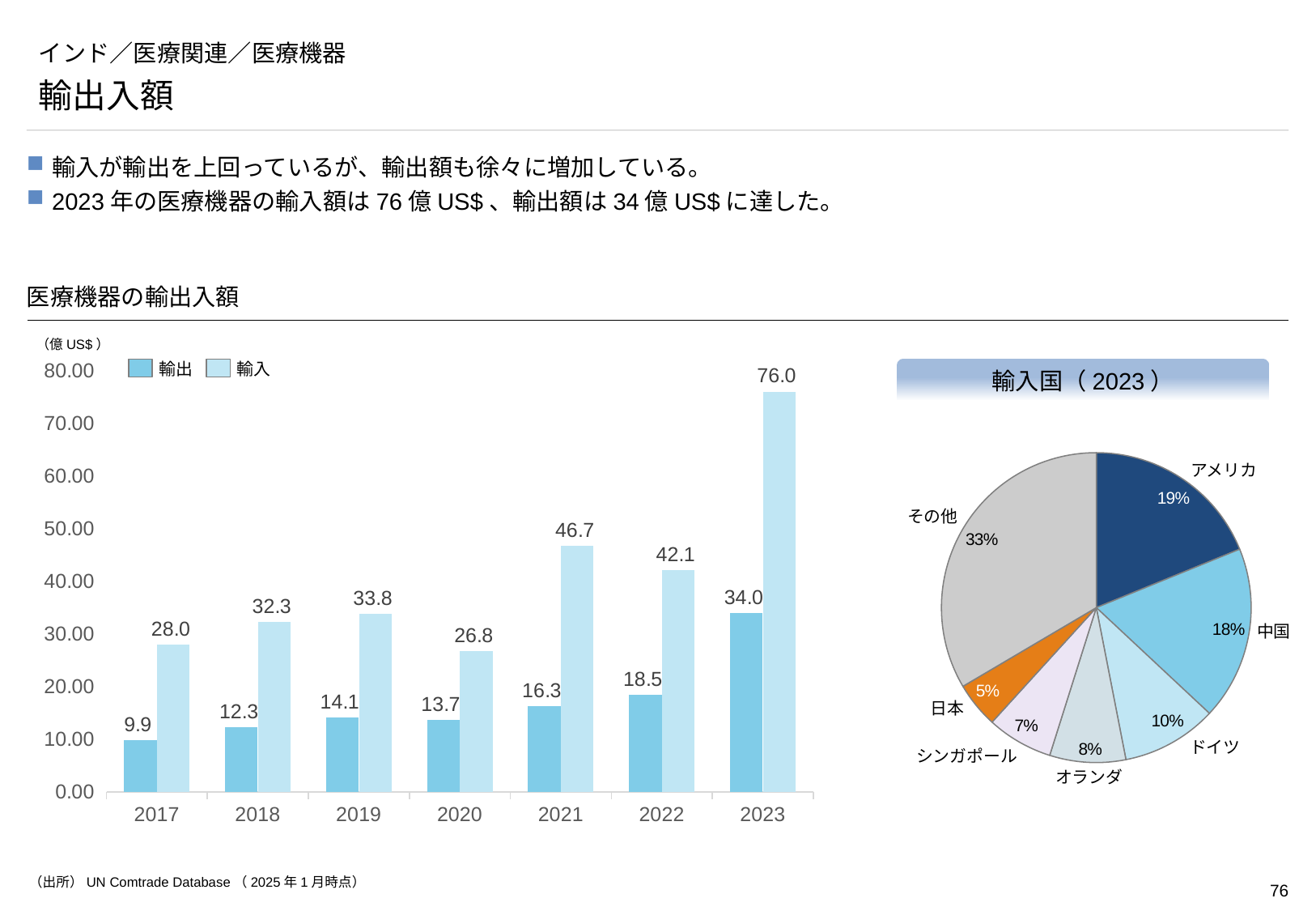

# インド／医療関連／医療機器
輸出入額
輸入が輸出を上回っているが、輸出額も徐々に増加している。
2023年の医療機器の輸入額は76億US$、輸出額は34億US$に達した。
医療機器の輸出入額
（億US$）

### Chart

| Category | 輸出 | 輸入 |
|---|---|---|
| 2017 | 9.9 | 28.0 |
| 2018 | 12.3 | 32.3 |
| 2019 | 14.1 | 33.8 |
| 2020 | 13.7 | 26.8 |
| 2021 | 16.3 | 46.7 |
| 2022 | 18.5 | 42.1 |
| 2023 | 34.0 | 76.0 |
輸入国（2023）
輸出
輸入

### Chart

| Category |  |
|---|---|
アメリカ
その他
中国
日本
ドイツ
シンガポール
オランダ
（出所）UN Comtrade Database（2025年1月時点）